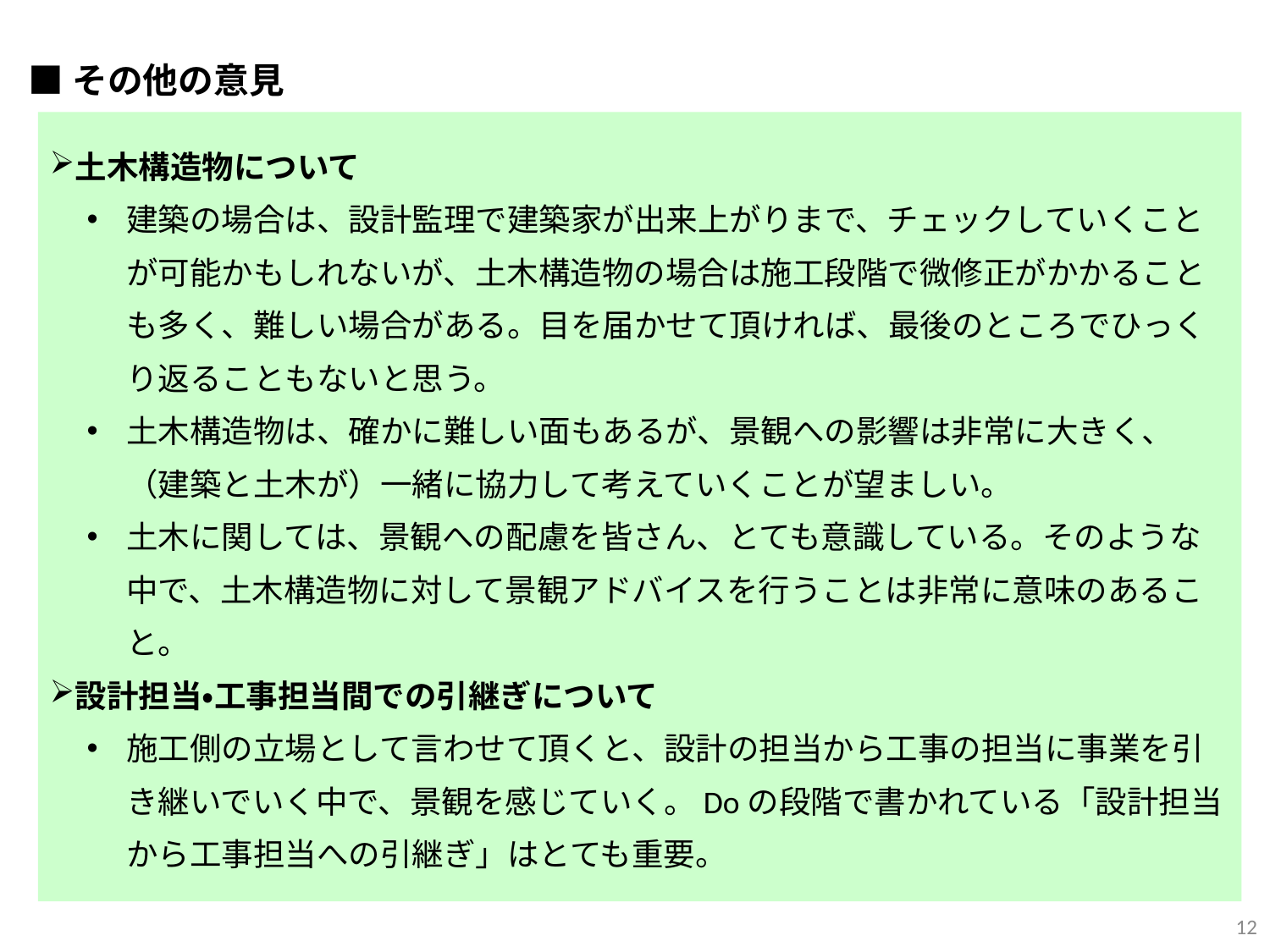

■その他の意見
■その他の意見

土木構造物について
建築の場合は、設計監理で建築家が出来上がりまでをチェックしていくことが可能かもしれないが、土木構造物の場合は施工段階で微修正がかかることも多く、難しい場合がある。目を届かせて頂ければ、最後のところでひっくり返ることもないと思う。（川﨑代理）
土木構造物は、確かに難しい面もあるが、景観への影響は非常に大きく、（建築と土木が）一緒に協力して考えていくことが望ましい。（加藤（晃）会長）
土木に関しては、景観への配慮を皆さん、とても意識している。そのような中で、土木構造物に対して景観アドバイスを行うことは非常に意味のあること。（長町委員）

設計担当・工事担当間での引継ぎについて
施工側の立場として言わせて頂くと、設計の担当から工事の担当に事業を引き継いでいく中で、景観を感じていく。Doの段階で書かれている「設計担当から工事担当への引継ぎ」はとても重要。（村川委員）

土木構造物について
建築の場合は、設計監理で建築家が出来上がりまで、チェックしていくことが可能かもしれないが、土木構造物の場合は施工段階で微修正がかかることも多く、難しい場合がある。目を届かせて頂ければ、最後のところでひっくり返ることもないと思う。
土木構造物は、確かに難しい面もあるが、景観への影響は非常に大きく、（建築と土木が）一緒に協力して考えていくことが望ましい。
土木に関しては、景観への配慮を皆さん、とても意識している。そのような中で、土木構造物に対して景観アドバイスを行うことは非常に意味のあること。
設計担当・工事担当間での引継ぎについて
施工側の立場として言わせて頂くと、設計の担当から工事の担当に事業を引き継いでいく中で、景観を感じていく。Doの段階で書かれている「設計担当から工事担当への引継ぎ」はとても重要。
12